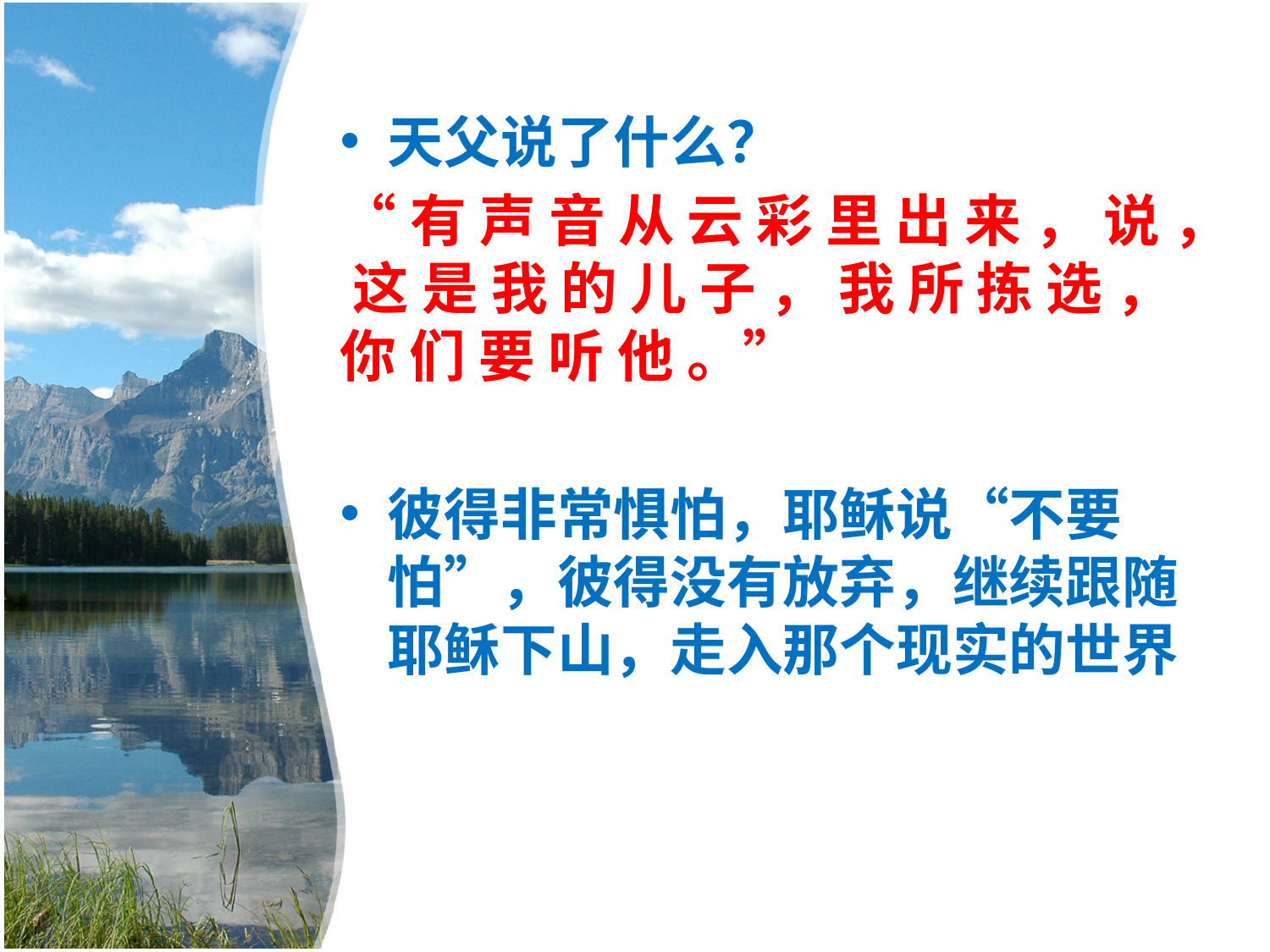

天父说了什么？
“有 声 音 从 云 彩 里 出 来 ， 说 ， 这 是 我 的 儿 子 ， 我 所 拣 选 ， 你 们 要 听 他 。”

彼得非常惧怕，耶稣说“不要怕”，彼得没有放弃，继续跟随耶稣下山，走入那个现实的世界
#